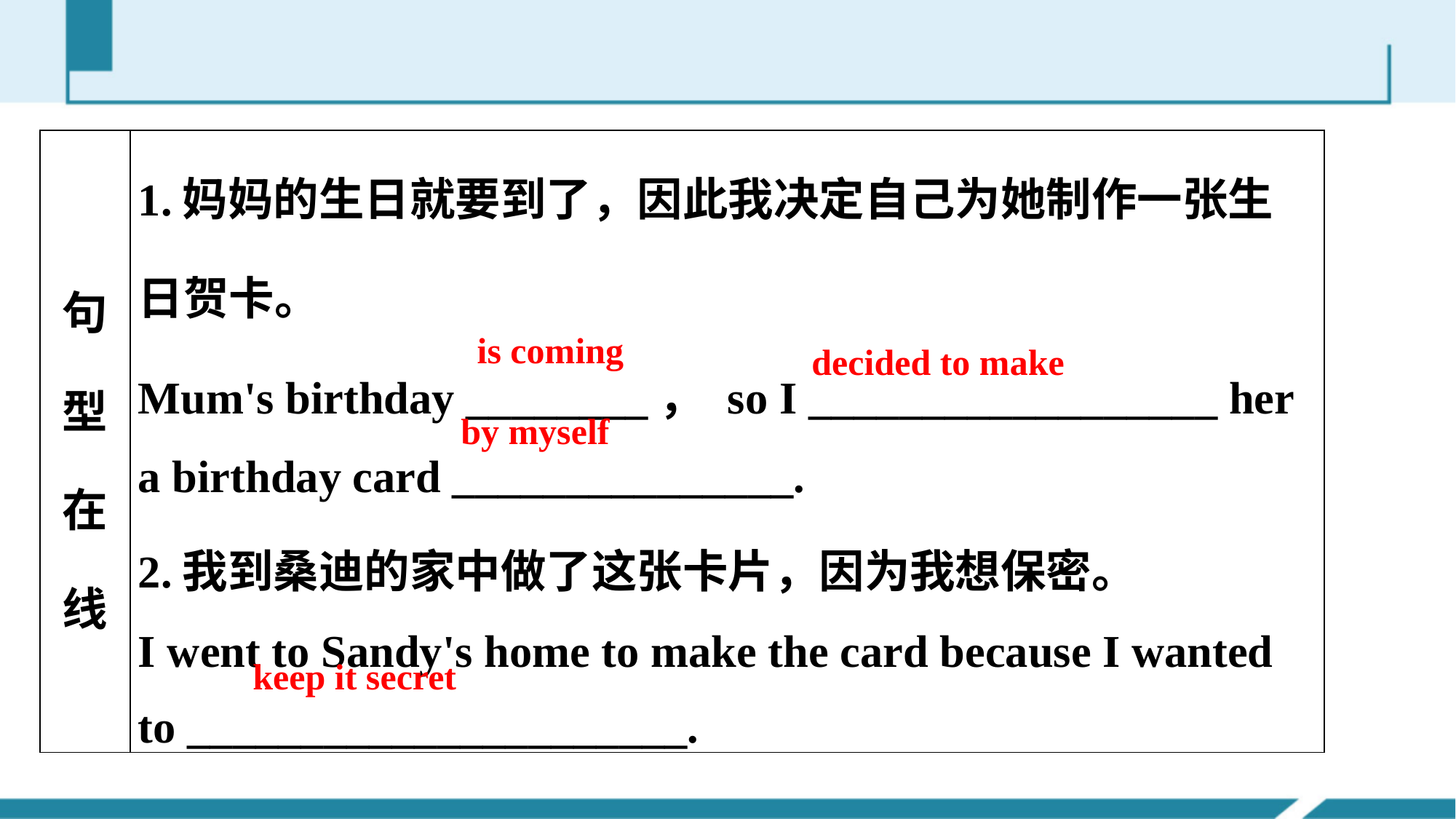

| 句型在线 | 1.妈妈的生日就要到了，因此我决定自己为她制作一张生日贺卡。 Mum's birthday \_\_\_\_\_\_\_\_， so I \_\_\_\_\_\_\_\_\_\_\_\_\_\_\_\_\_\_ her a birthday card \_\_\_\_\_\_\_\_\_\_\_\_\_\_\_. 2.我到桑迪的家中做了这张卡片，因为我想保密。 I went to Sandy's home to make the card because I wanted to \_\_\_\_\_\_\_\_\_\_\_\_\_\_\_\_\_\_\_\_\_\_. |
| --- | --- |
is coming
decided to make
by myself
keep it secret